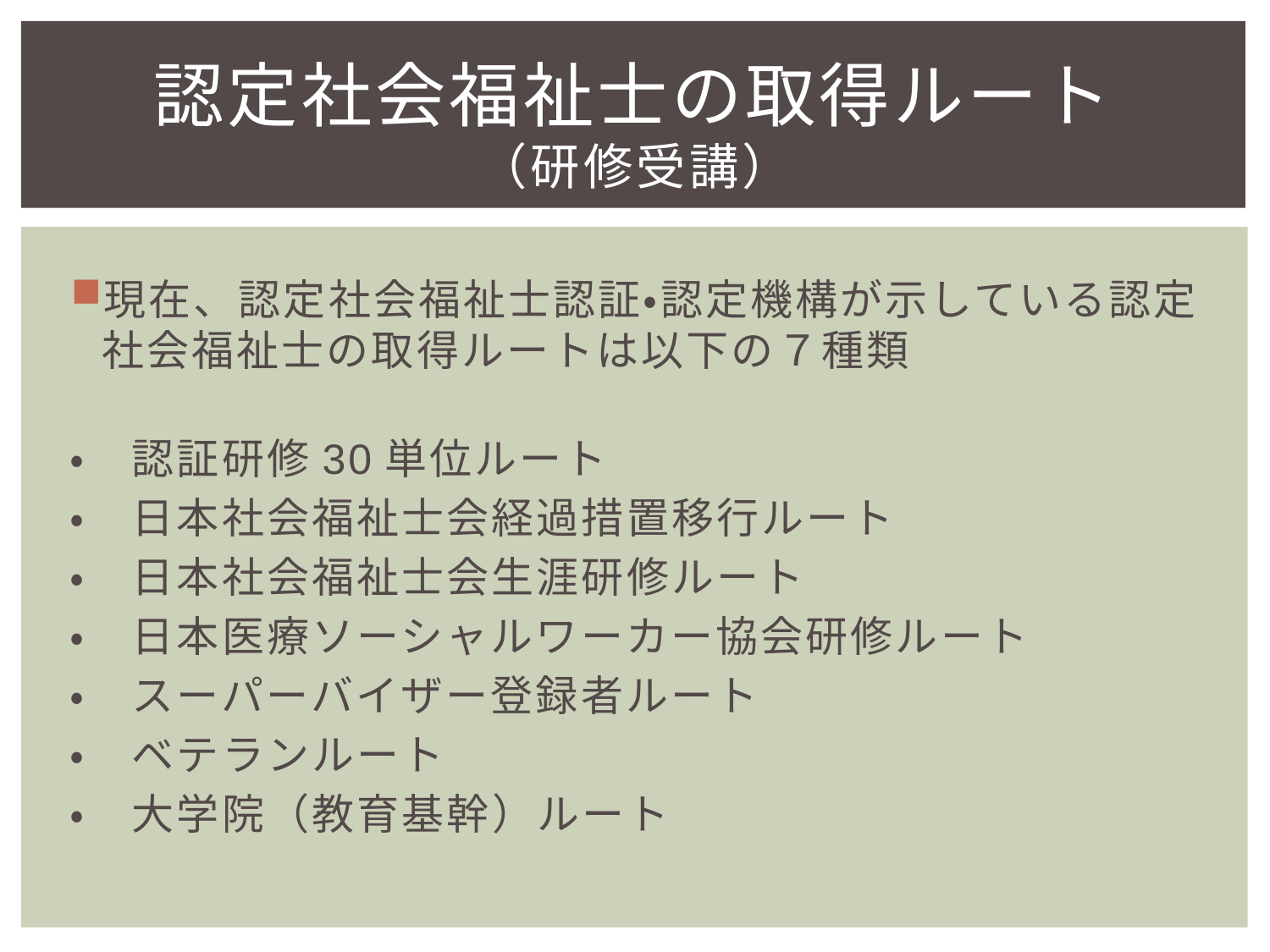

# 認定社会福祉士の取得ルート （研修受講）
現在、認定社会福祉士認証・認定機構が示している認定社会福祉士の取得ルートは以下の７種類

・　認証研修30単位ルート
・　日本社会福祉士会経過措置移行ルート
・　日本社会福祉士会生涯研修ルート
・　日本医療ソーシャルワーカー協会研修ルート
・　スーパーバイザー登録者ルート
・　ベテランルート
・　大学院（教育基幹）ルート